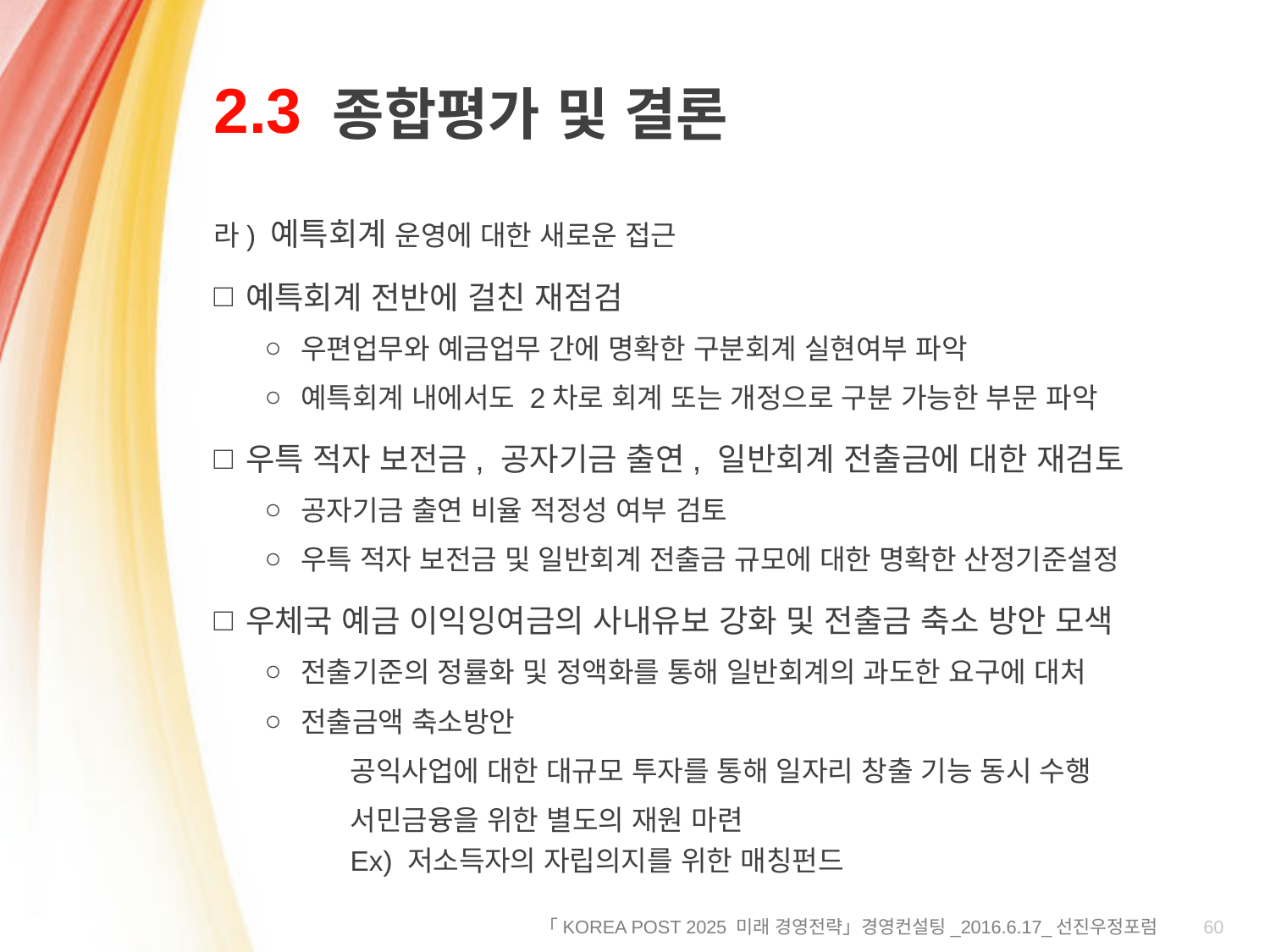

# 2.3
종합평가 및 결론

라) 예특회계 운영에 대한 새로운 접근
예특회계 전반에 걸친 재점검
우편업무와 예금업무 간에 명확한 구분회계 실현여부 파악
예특회계 내에서도 2차로 회계 또는 개정으로 구분 가능한 부문 파악
우특 적자 보전금, 공자기금 출연, 일반회계 전출금에 대한 재검토
공자기금 출연 비율 적정성 여부 검토
우특 적자 보전금 및 일반회계 전출금 규모에 대한 명확한 산정기준설정
우체국 예금 이익잉여금의 사내유보 강화 및 전출금 축소 방안 모색
전출기준의 정률화 및 정액화를 통해 일반회계의 과도한 요구에 대처
전출금액 축소방안
공익사업에 대한 대규모 투자를 통해 일자리 창출 기능 동시 수행
서민금융을 위한 별도의 재원 마련
Ex) 저소득자의 자립의지를 위한 매칭펀드

60